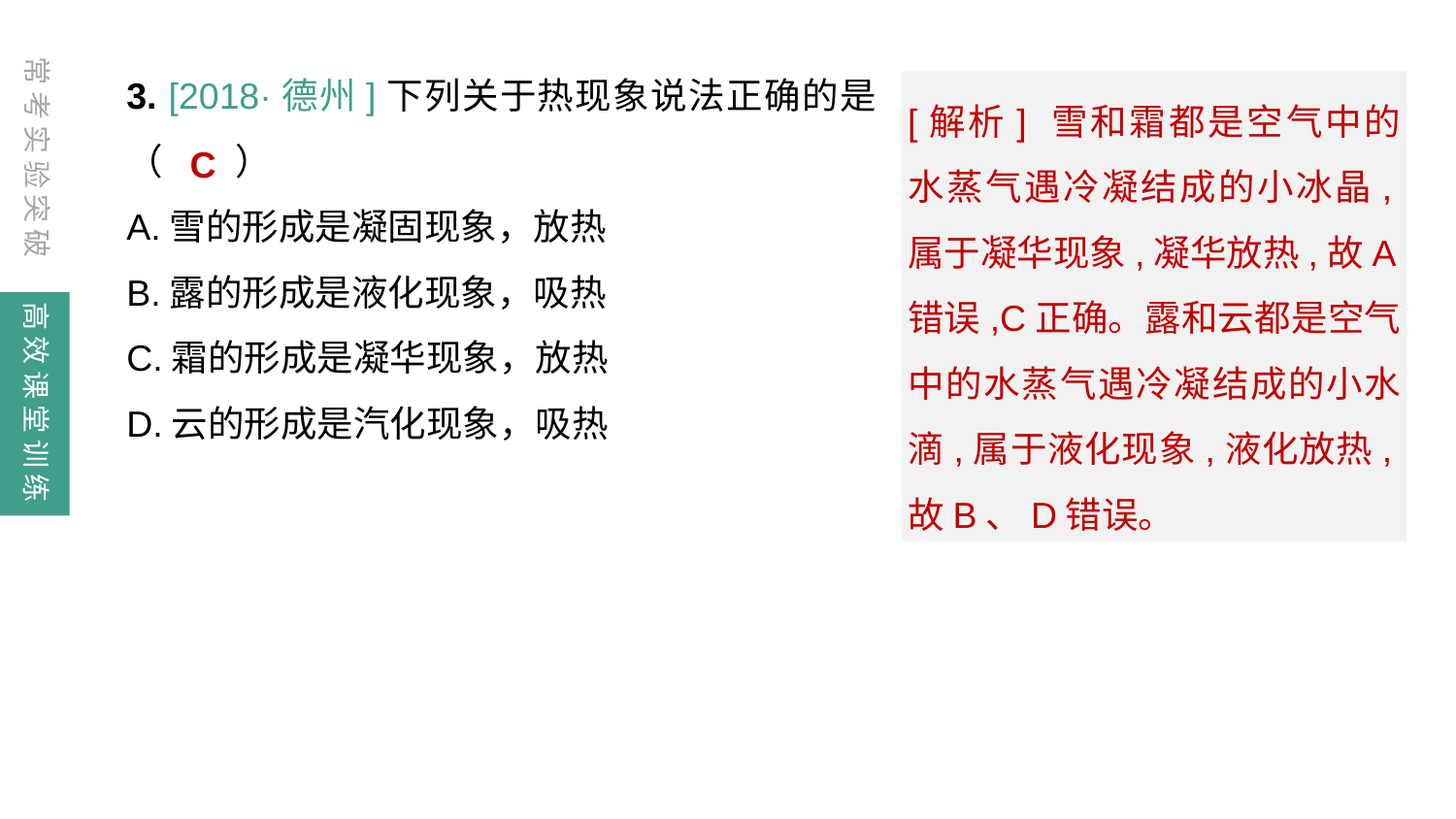

3. [2018·德州]下列关于热现象说法正确的是（　　）
A.雪的形成是凝固现象，放热
B.露的形成是液化现象，吸热
C.霜的形成是凝华现象，放热
D.云的形成是汽化现象，吸热
常考实验突破
[解析] 雪和霜都是空气中的水蒸气遇冷凝结成的小冰晶,属于凝华现象,凝华放热,故A错误,C正确。露和云都是空气中的水蒸气遇冷凝结成的小水滴,属于液化现象,液化放热,故B、D错误。
C
高效课堂训练